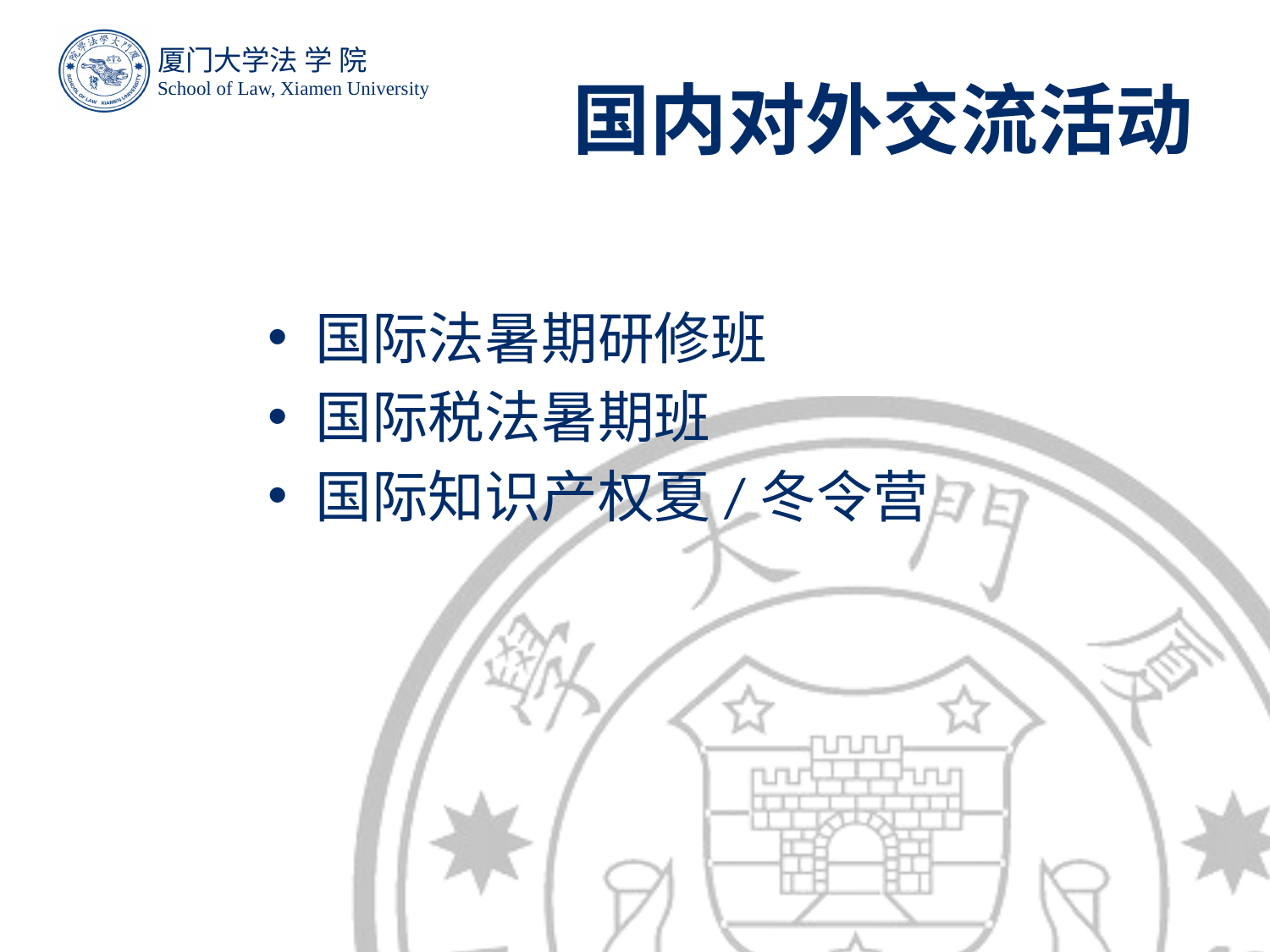

# 国内对外交流活动
国际法暑期研修班
国际税法暑期班
国际知识产权夏/冬令营